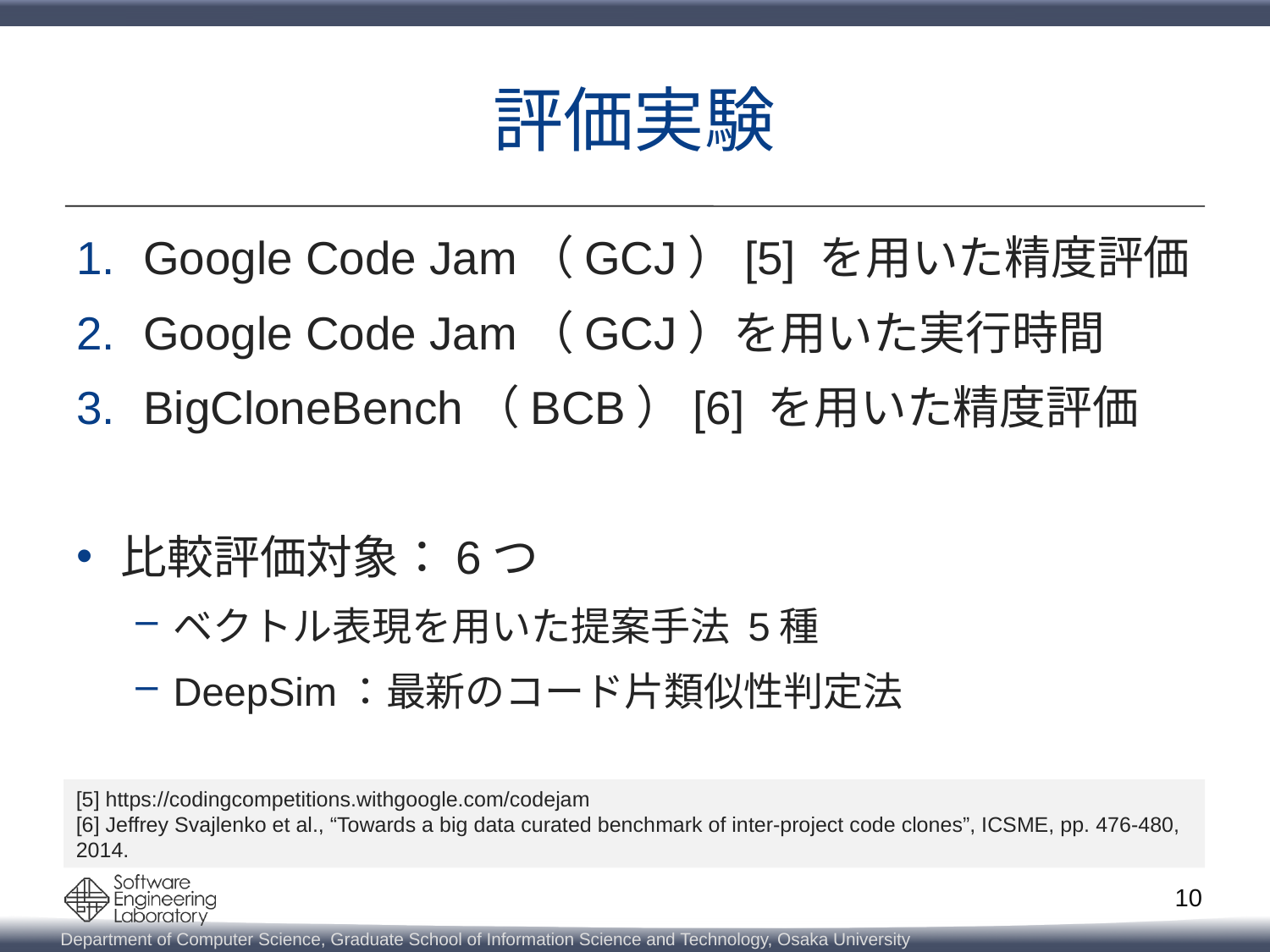

# 評価実験
Google Code Jam（GCJ）[5] を用いた精度評価
Google Code Jam（GCJ）を用いた実行時間
BigCloneBench（BCB）[6] を用いた精度評価

比較評価対象：6つ
ベクトル表現を用いた提案手法 5種
DeepSim：最新のコード片類似性判定法
[5] https://codingcompetitions.withgoogle.com/codejam
[6] Jeffrey Svajlenko et al., “Towards a big data curated benchmark of inter-project code clones”, ICSME, pp. 476-480, 2014.
10